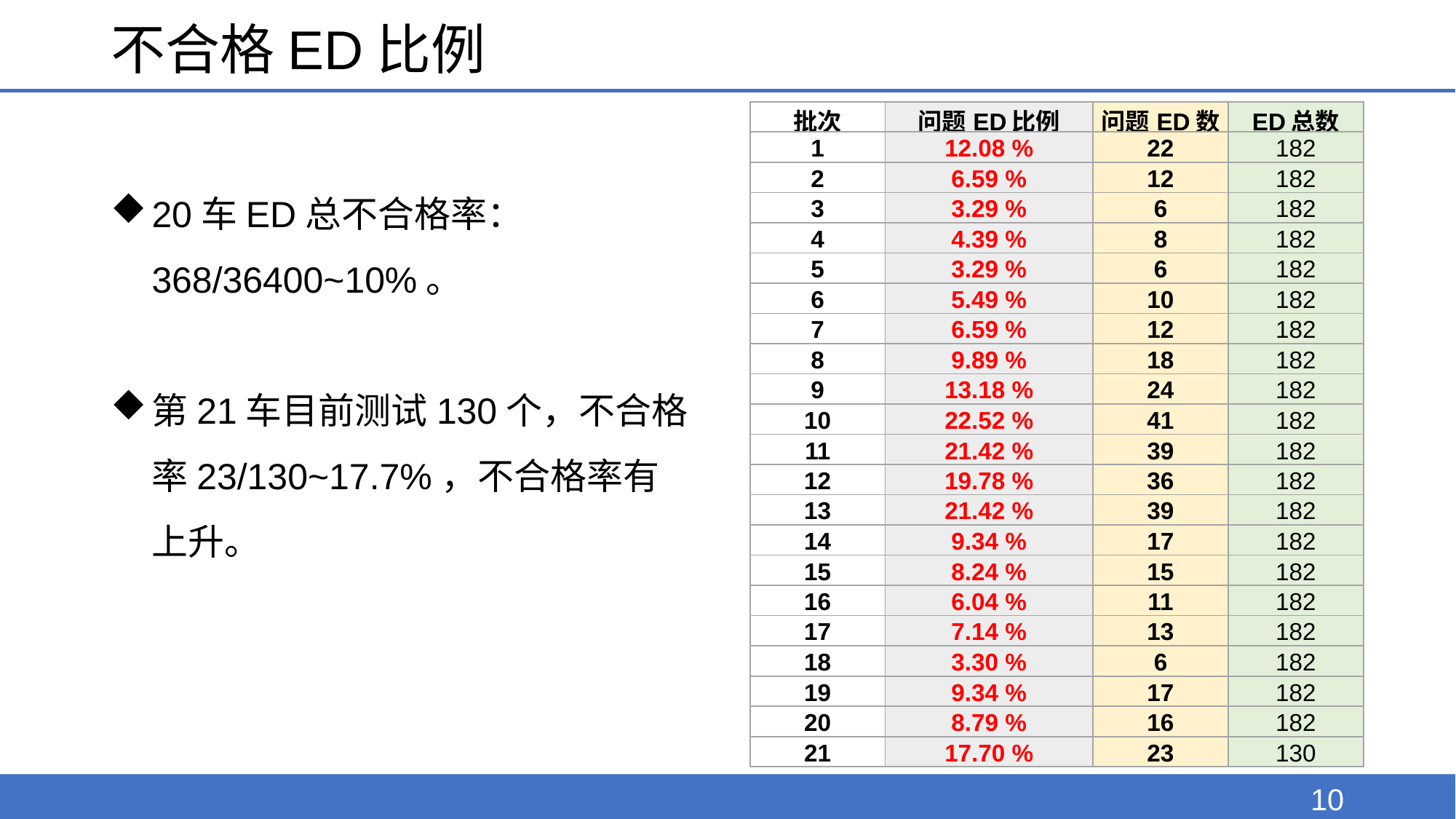

# 不合格ED比例
| 批次 | 问题ED比例 | 问题ED数 | ED总数 |
| --- | --- | --- | --- |
| 1 | 12.08 % | 22 | 182 |
| 2 | 6.59 % | 12 | 182 |
| 3 | 3.29 % | 6 | 182 |
| 4 | 4.39 % | 8 | 182 |
| 5 | 3.29 % | 6 | 182 |
| 6 | 5.49 % | 10 | 182 |
| 7 | 6.59 % | 12 | 182 |
| 8 | 9.89 % | 18 | 182 |
| 9 | 13.18 % | 24 | 182 |
| 10 | 22.52 % | 41 | 182 |
| 11 | 21.42 % | 39 | 182 |
| 12 | 19.78 % | 36 | 182 |
| 13 | 21.42 % | 39 | 182 |
| 14 | 9.34 % | 17 | 182 |
| 15 | 8.24 % | 15 | 182 |
| 16 | 6.04 % | 11 | 182 |
| 17 | 7.14 % | 13 | 182 |
| 18 | 3.30 % | 6 | 182 |
| 19 | 9.34 % | 17 | 182 |
| 20 | 8.79 % | 16 | 182 |
| 21 | 17.70 % | 23 | 130 |
20车ED总不合格率：368/36400~10%。

第21车目前测试130个，不合格率23/130~17.7%，不合格率有上升。

10